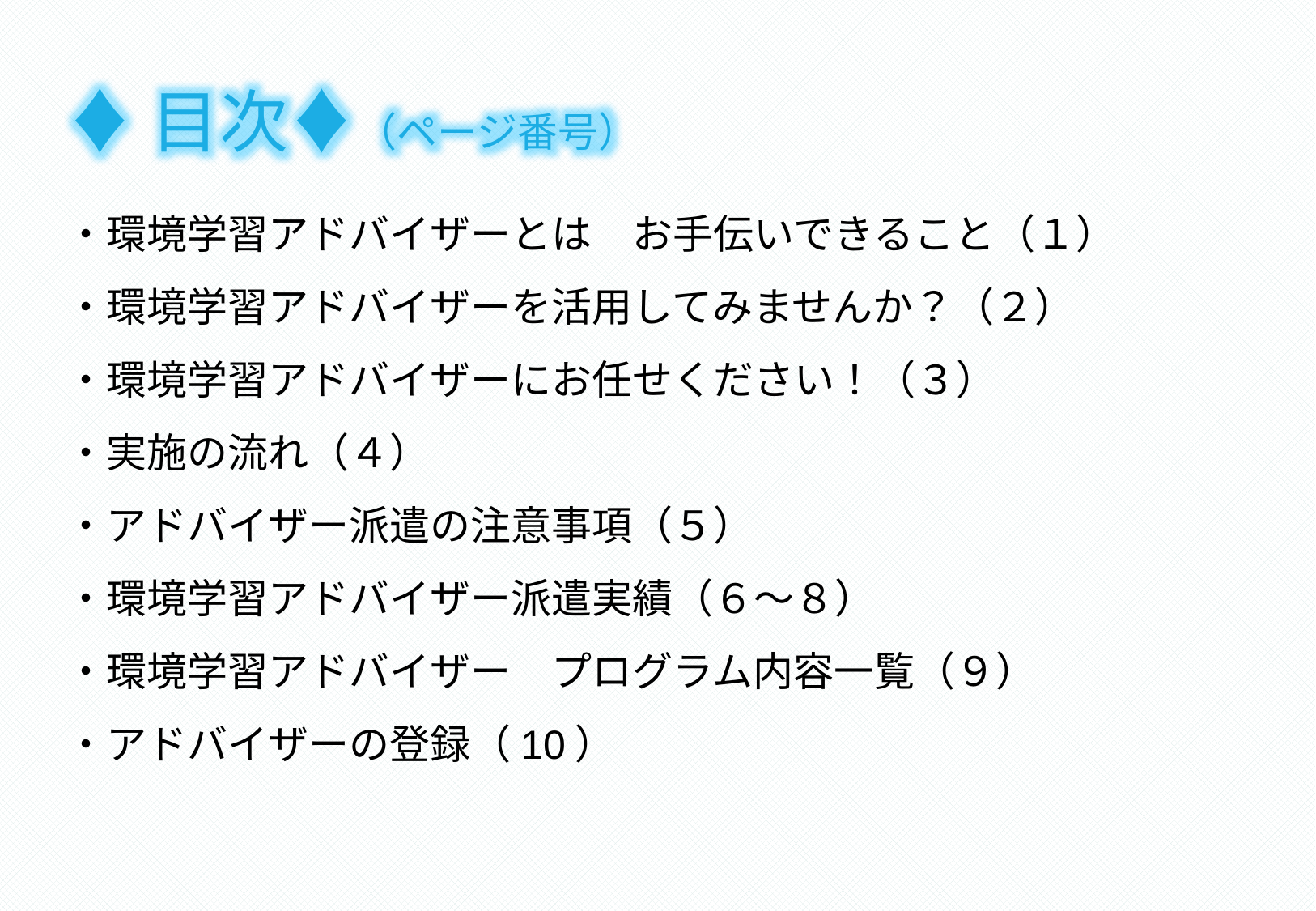

♦目次♦（ページ番号）
・環境学習アドバイザーとは　お手伝いできること（１）
・環境学習アドバイザーを活用してみませんか？（２）
・環境学習アドバイザーにお任せください！（３）
・実施の流れ（４）
・アドバイザー派遣の注意事項（５）
・環境学習アドバイザー派遣実績（６～８）
・環境学習アドバイザー　プログラム内容一覧（９）
・アドバイザーの登録（10）